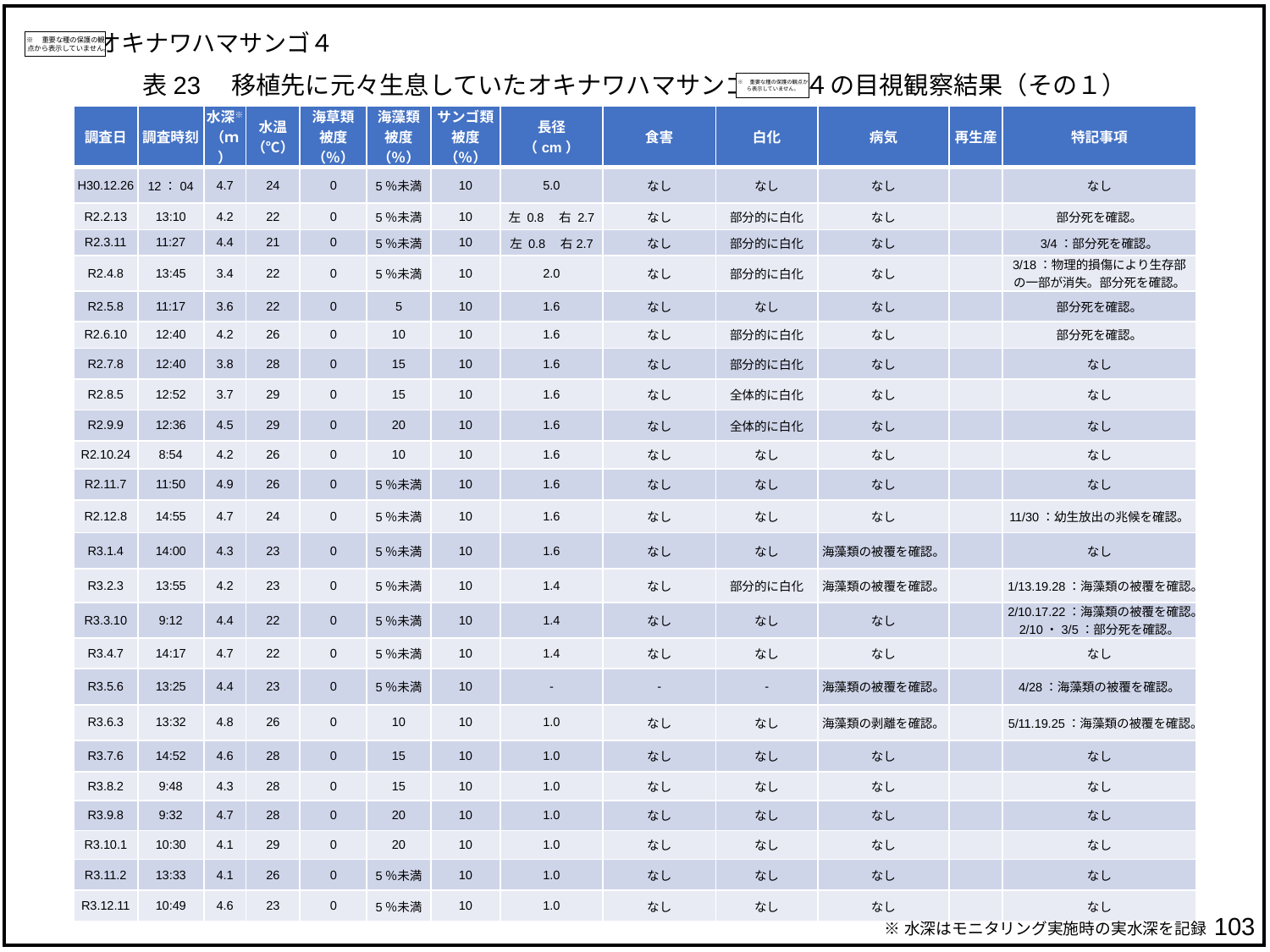

オキナワハマサンゴ４
※　重要な種の保護の観点から表示していません。
表23　移植先に元々生息していたオキナワハマサンゴ          ４の目視観察結果（その１）
※　重要な種の保護の観点から表示していません。
| 調査日 | 調査時刻 | 水深※ （ｍ） | 水温 （℃） | 海草類 被度（％） | 海藻類 被度（％） | サンゴ類 被度（％） | 長径 （cm） | 食害 | 白化 | 病気 | 再生産 | 特記事項 |
| --- | --- | --- | --- | --- | --- | --- | --- | --- | --- | --- | --- | --- |
| H30.12.26 | 12：04 | 4.7 | 24 | 0 | 5％未満 | 10 | 5.0 | なし | なし | なし |  | なし |
| R2.2.13 | 13:10 | 4.2 | 22 | 0 | 5％未満 | 10 | 左 0.8　右 2.7 | なし | 部分的に白化 | なし |  | 部分死を確認。 |
| R2.3.11 | 11:27 | 4.4 | 21 | 0 | 5％未満 | 10 | 左 0.8　右2.7 | なし | 部分的に白化 | なし |  | 3/4：部分死を確認。 |
| R2.4.8 | 13:45 | 3.4 | 22 | 0 | 5％未満 | 10 | 2.0 | なし | 部分的に白化 | なし |  | 3/18：物理的損傷により生存部の一部が消失。部分死を確認。 |
| R2.5.8 | 11:17 | 3.6 | 22 | 0 | 5 | 10 | 1.6 | なし | なし | なし |  | 部分死を確認。 |
| R2.6.10 | 12:40 | 4.2 | 26 | 0 | 10 | 10 | 1.6 | なし | 部分的に白化 | なし |  | 部分死を確認。 |
| R2.7.8 | 12:40 | 3.8 | 28 | 0 | 15 | 10 | 1.6 | なし | 部分的に白化 | なし |  | なし |
| R2.8.5 | 12:52 | 3.7 | 29 | 0 | 15 | 10 | 1.6 | なし | 全体的に白化 | なし |  | なし |
| R2.9.9 | 12:36 | 4.5 | 29 | 0 | 20 | 10 | 1.6 | なし | 全体的に白化 | なし |  | なし |
| R2.10.24 | 8:54 | 4.2 | 26 | 0 | 10 | 10 | 1.6 | なし | なし | なし |  | なし |
| R2.11.7 | 11:50 | 4.9 | 26 | 0 | 5％未満 | 10 | 1.6 | なし | なし | なし |  | なし |
| R2.12.8 | 14:55 | 4.7 | 24 | 0 | 5％未満 | 10 | 1.6 | なし | なし | なし |  | 11/30：幼生放出の兆候を確認。 |
| R3.1.4 | 14:00 | 4.3 | 23 | 0 | 5％未満 | 10 | 1.6 | なし | なし | 海藻類の被覆を確認。 |  | なし |
| R3.2.3 | 13:55 | 4.2 | 23 | 0 | 5％未満 | 10 | 1.4 | なし | 部分的に白化 | 海藻類の被覆を確認。 |  | 1/13.19.28：海藻類の被覆を確認。 |
| R3.3.10 | 9:12 | 4.4 | 22 | 0 | 5％未満 | 10 | 1.4 | なし | なし | なし |  | 2/10.17.22：海藻類の被覆を確認。 2/10・3/5：部分死を確認。 |
| R3.4.7 | 14:17 | 4.7 | 22 | 0 | 5％未満 | 10 | 1.4 | なし | なし | なし |  | なし |
| R3.5.6 | 13:25 | 4.4 | 23 | 0 | 5％未満 | 10 | - | - | - | 海藻類の被覆を確認。 |  | 4/28：海藻類の被覆を確認。 |
| R3.6.3 | 13:32 | 4.8 | 26 | 0 | 10 | 10 | 1.0 | なし | なし | 海藻類の剥離を確認。 |  | 5/11.19.25：海藻類の被覆を確認。 |
| R3.7.6 | 14:52 | 4.6 | 28 | 0 | 15 | 10 | 1.0 | なし | なし | なし |  | なし |
| R3.8.2 | 9:48 | 4.3 | 28 | 0 | 15 | 10 | 1.0 | なし | なし | なし |  | なし |
| R3.9.8 | 9:32 | 4.7 | 28 | 0 | 20 | 10 | 1.0 | なし | なし | なし |  | なし |
| R3.10.1 | 10:30 | 4.1 | 29 | 0 | 20 | 10 | 1.0 | なし | なし | なし |  | なし |
| R3.11.2 | 13:33 | 4.1 | 26 | 0 | 5％未満 | 10 | 1.0 | なし | なし | なし |  | なし |
| R3.12.11 | 10:49 | 4.6 | 23 | 0 | 5％未満 | 10 | 1.0 | なし | なし | なし |  | なし |
103
※水深はモニタリング実施時の実水深を記録